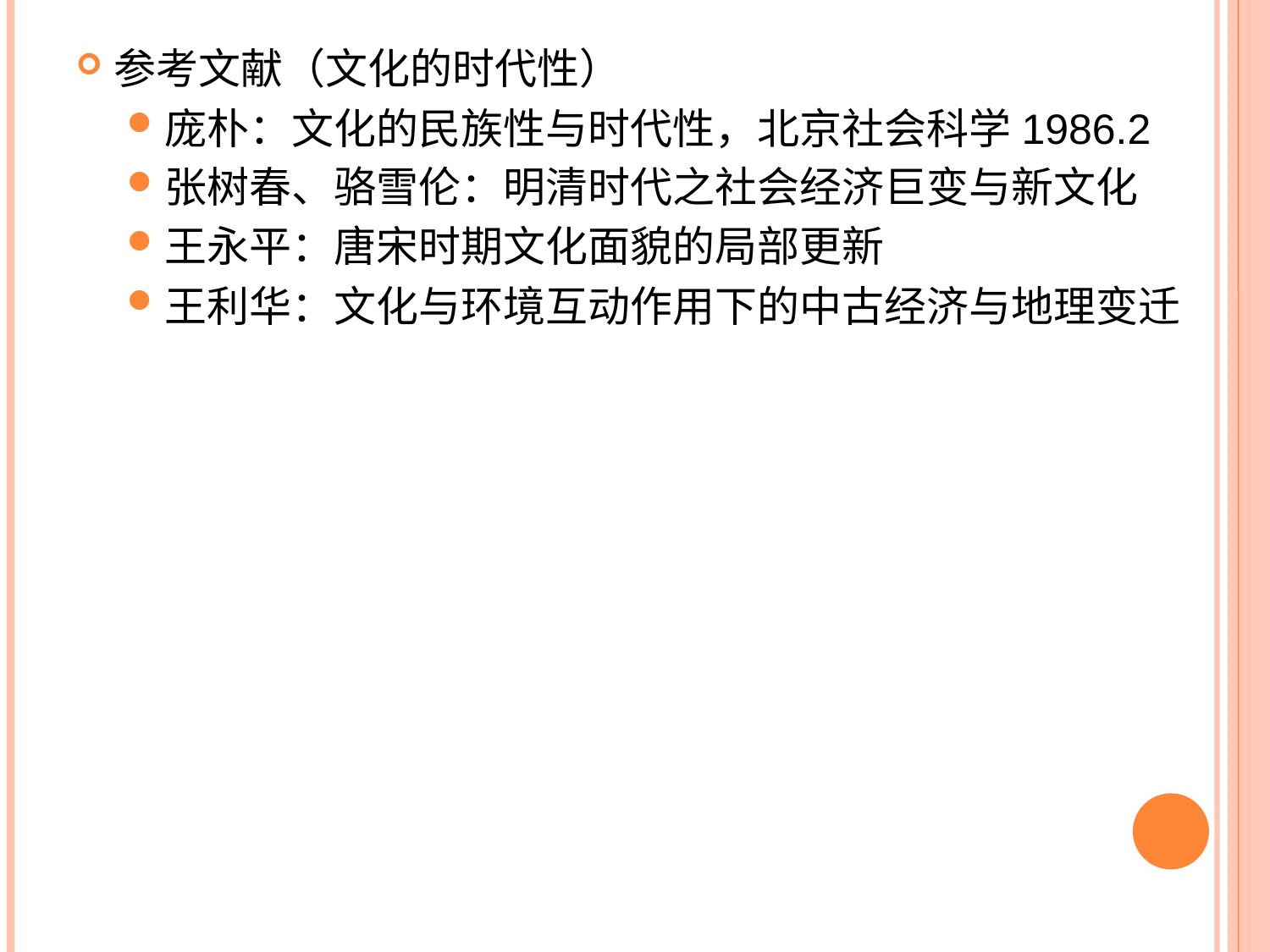

参考文献（文化的时代性）
庞朴：文化的民族性与时代性，北京社会科学1986.2
张树春、骆雪伦：明清时代之社会经济巨变与新文化
王永平：唐宋时期文化面貌的局部更新
王利华：文化与环境互动作用下的中古经济与地理变迁